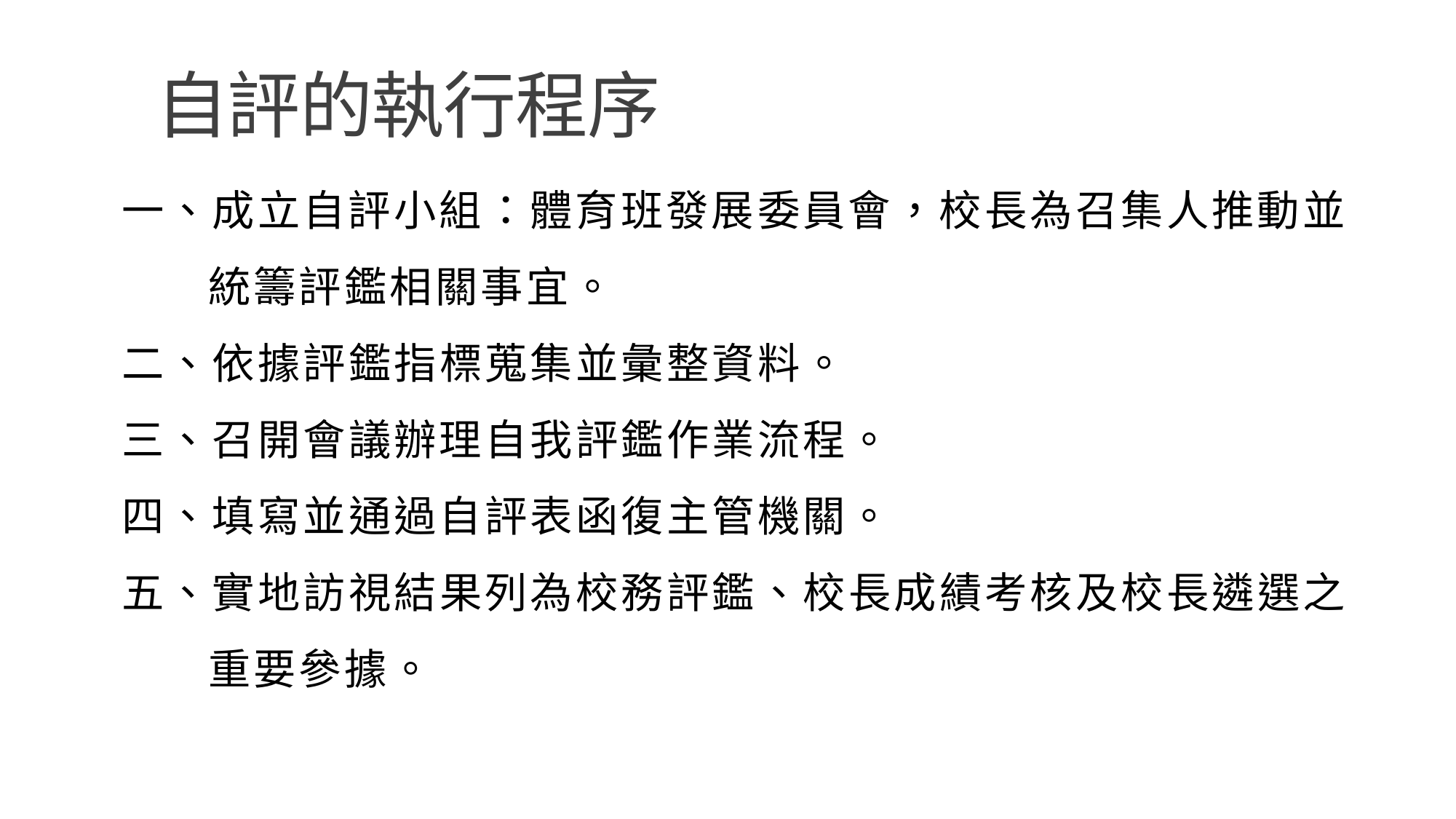

# 自評的執行程序
一、成立自評小組：體育班發展委員會，校長為召集人推動並
統籌評鑑相關事宜。
二、依據評鑑指標蒐集並彙整資料。
三、召開會議辦理自我評鑑作業流程。
四、填寫並通過自評表函復主管機關。
五、實地訪視結果列為校務評鑑、校長成績考核及校長遴選之
重要參據。
12